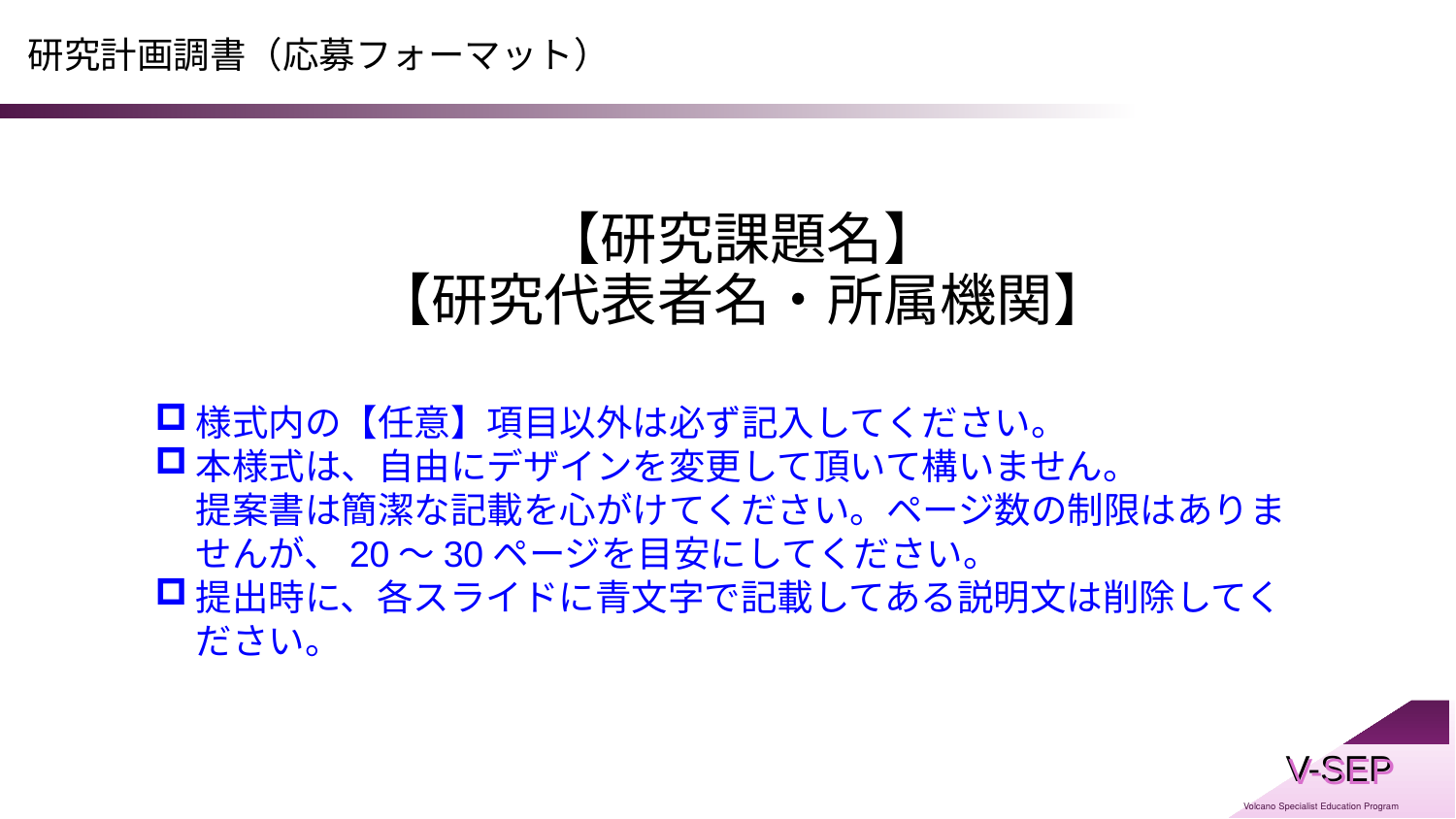

研究計画調書（応募フォーマット）
# 【研究課題名】 【研究代表者名・所属機関】
様式内の【任意】項目以外は必ず記入してください。
本様式は、自由にデザインを変更して頂いて構いません。
提案書は簡潔な記載を心がけてください。ページ数の制限はありませんが、20～30ページを目安にしてください。
提出時に、各スライドに青文字で記載してある説明文は削除してください。